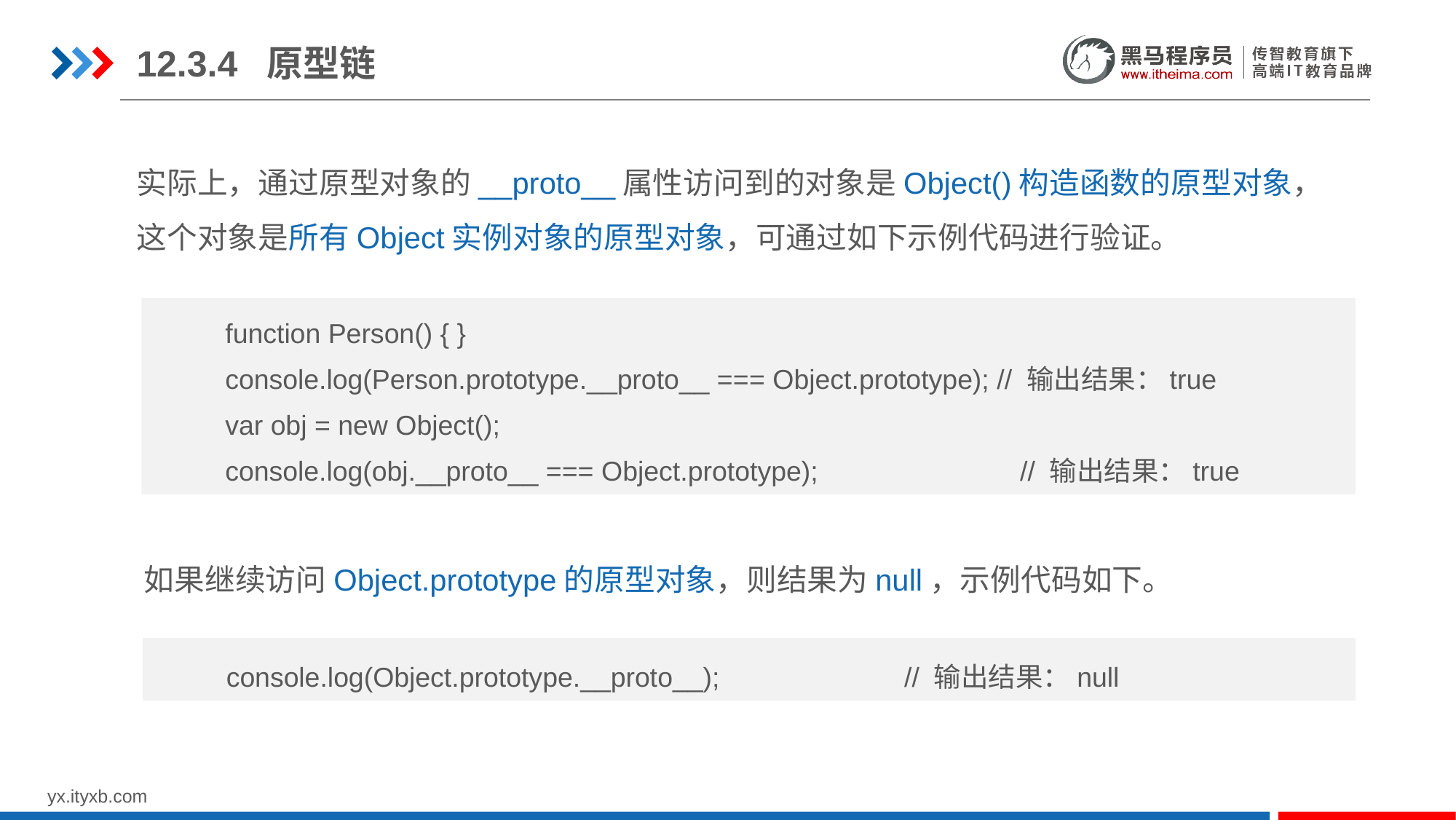

12.3.4  原型链
实际上，通过原型对象的__proto__属性访问到的对象是Object()构造函数的原型对象，这个对象是所有Object实例对象的原型对象，可通过如下示例代码进行验证。
function Person() { }
console.log(Person.prototype.__proto__ === Object.prototype); // 输出结果：true
var obj = new Object();
console.log(obj.__proto__ === Object.prototype); 		    // 输出结果：true

如果继续访问Object.prototype的原型对象，则结果为null，示例代码如下。
console.log(Object.prototype.__proto__);   		   // 输出结果：null